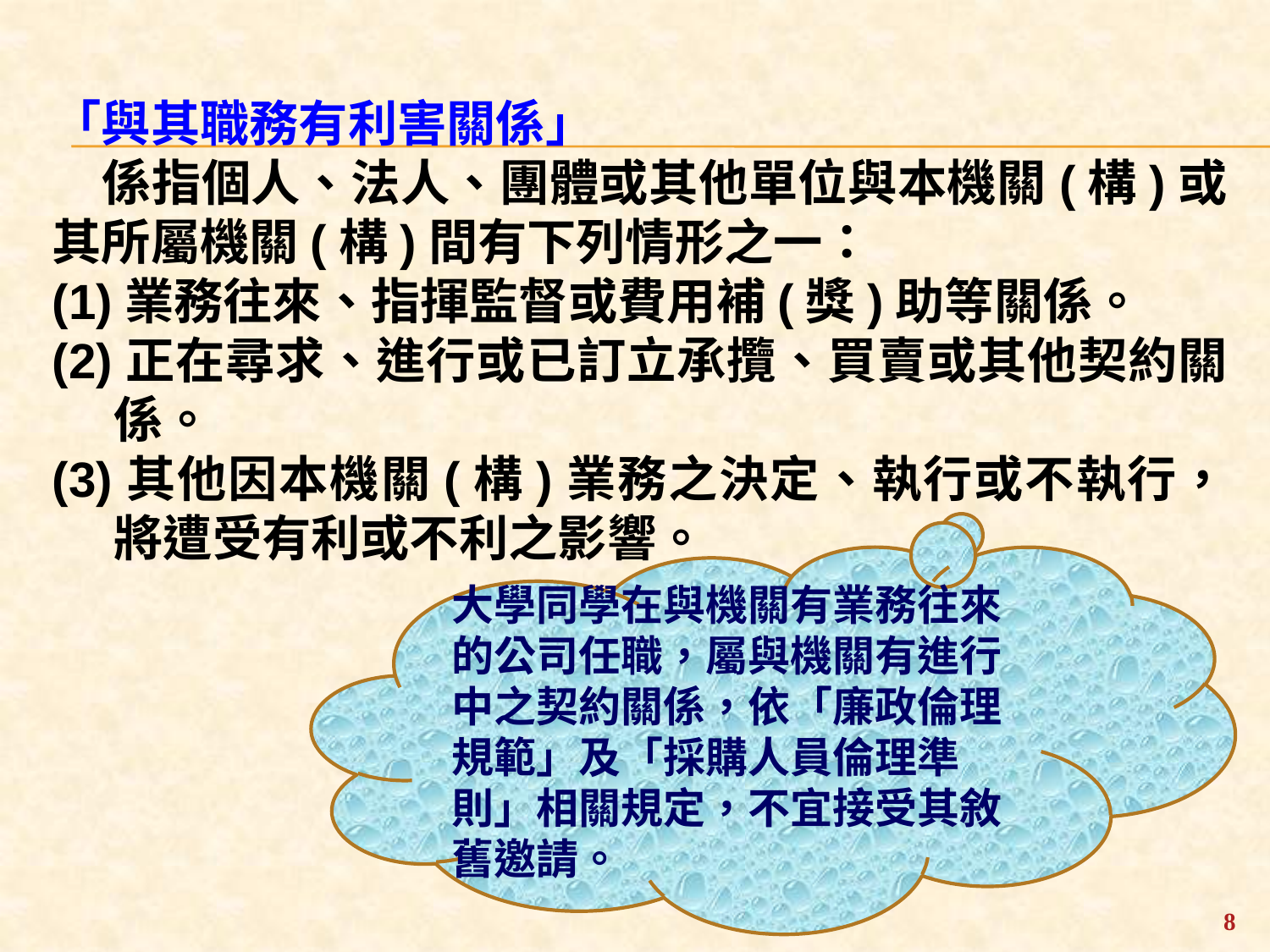

「與其職務有利害關係」
係指個人、法人、團體或其他單位與本機關(構)或其所屬機關(構)間有下列情形之一：
(1)業務往來、指揮監督或費用補(獎)助等關係。
(2)正在尋求、進行或已訂立承攬、買賣或其他契約關係。
(3)其他因本機關(構)業務之決定、執行或不執行，將遭受有利或不利之影響。
大學同學在與機關有業務往來的公司任職，屬與機關有進行中之契約關係，依「廉政倫理規範」及「採購人員倫理準則」相關規定，不宜接受其敘舊邀請。
8